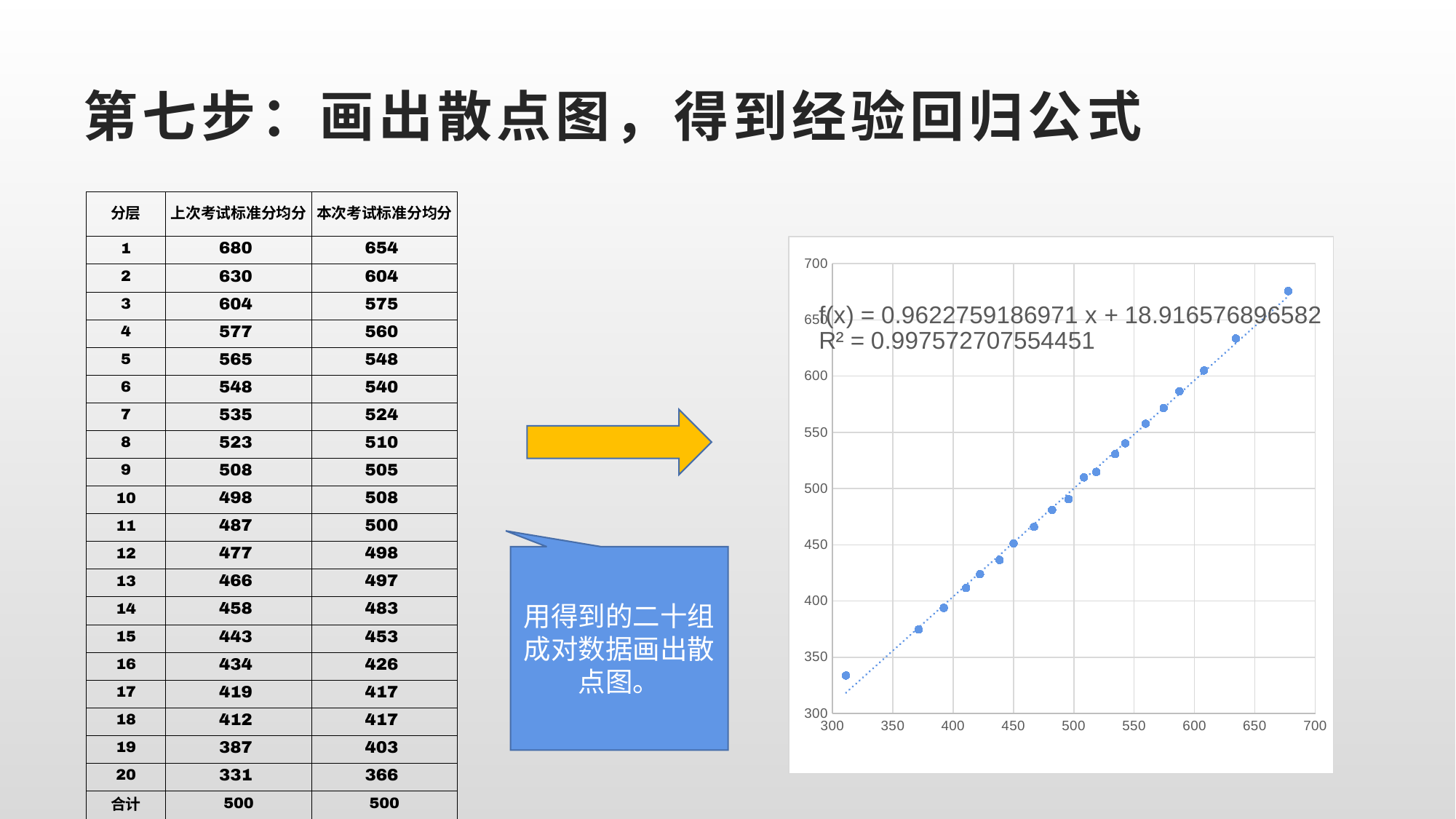

# 第七步：画出散点图，得到经验回归公式
| 分层 | 上次考试标准分均分 | 本次考试标准分均分 |
| --- | --- | --- |
| 1 | 680 | 654 |
| 2 | 630 | 604 |
| 3 | 604 | 575 |
| 4 | 577 | 560 |
| 5 | 565 | 548 |
| 6 | 548 | 540 |
| 7 | 535 | 524 |
| 8 | 523 | 510 |
| 9 | 508 | 505 |
| 10 | 498 | 508 |
| 11 | 487 | 500 |
| 12 | 477 | 498 |
| 13 | 466 | 497 |
| 14 | 458 | 483 |
| 15 | 443 | 453 |
| 16 | 434 | 426 |
| 17 | 419 | 417 |
| 18 | 412 | 417 |
| 19 | 387 | 403 |
| 20 | 331 | 366 |
| 合计 | 500 | 500 |

### Chart

| Category |  |
|---|---|
用得到的二十组成对数据画出散点图。